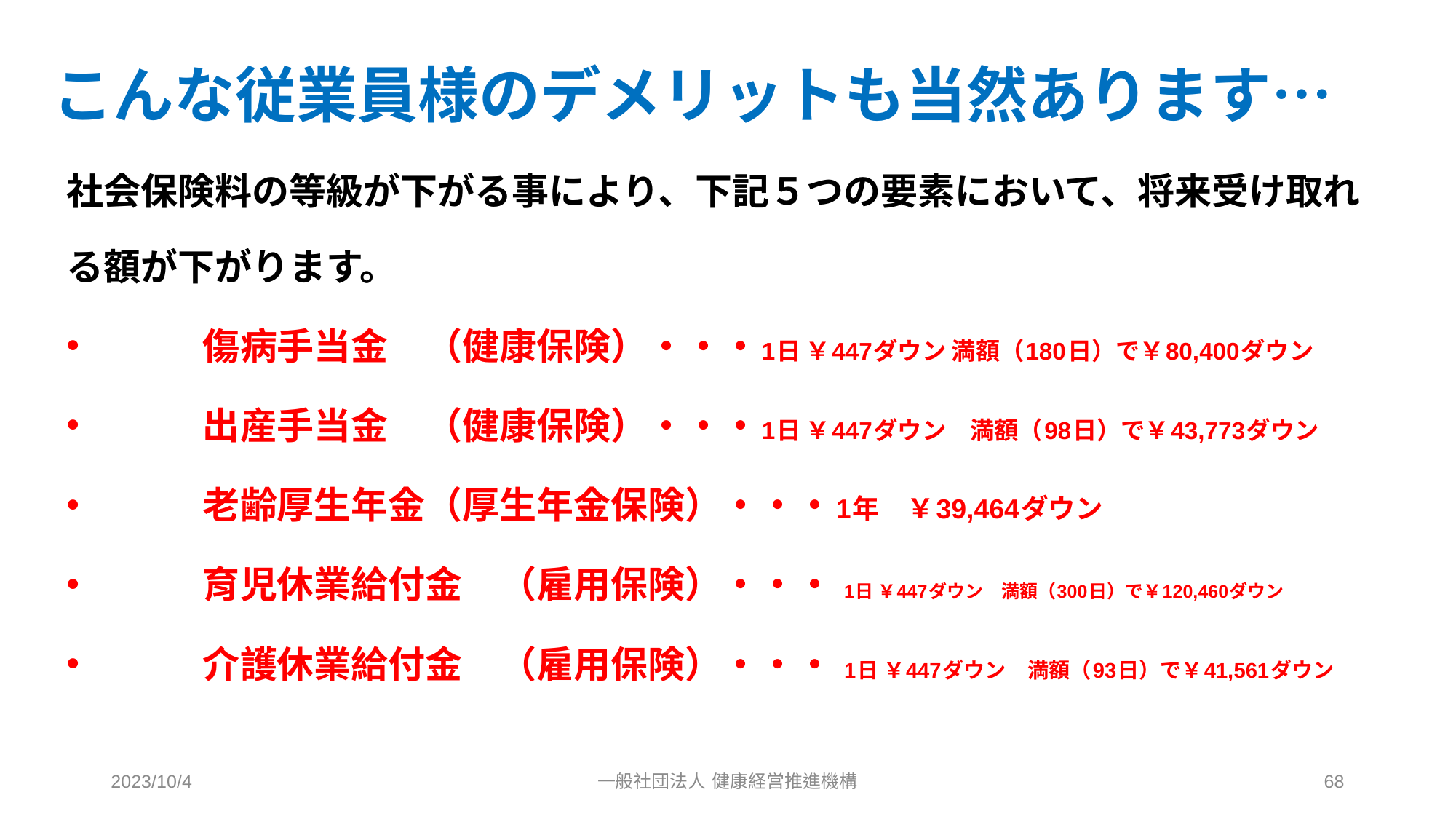

こんな従業員様のデメリットも当然あります…
#
社会保険料の等級が下がる事により、下記５つの要素において、将来受け取れる額が下がります。
傷病手当金　（健康保険）・・・1日 ￥447ダウン 満額（180日）で￥80,400ダウン
出産手当金　（健康保険）・・・1日 ￥447ダウン　満額（98日）で￥43,773ダウン
老齢厚生年金（厚生年金保険）・・・1年　￥39,464ダウン
育児休業給付金　（雇用保険）・・・ 1日 ￥447ダウン　満額（300日）で￥120,460ダウン
介護休業給付金　（雇用保険）・・・ 1日 ￥447ダウン　満額（93日）で￥41,561ダウン
2023/10/4
一般社団法人 健康経営推進機構
68